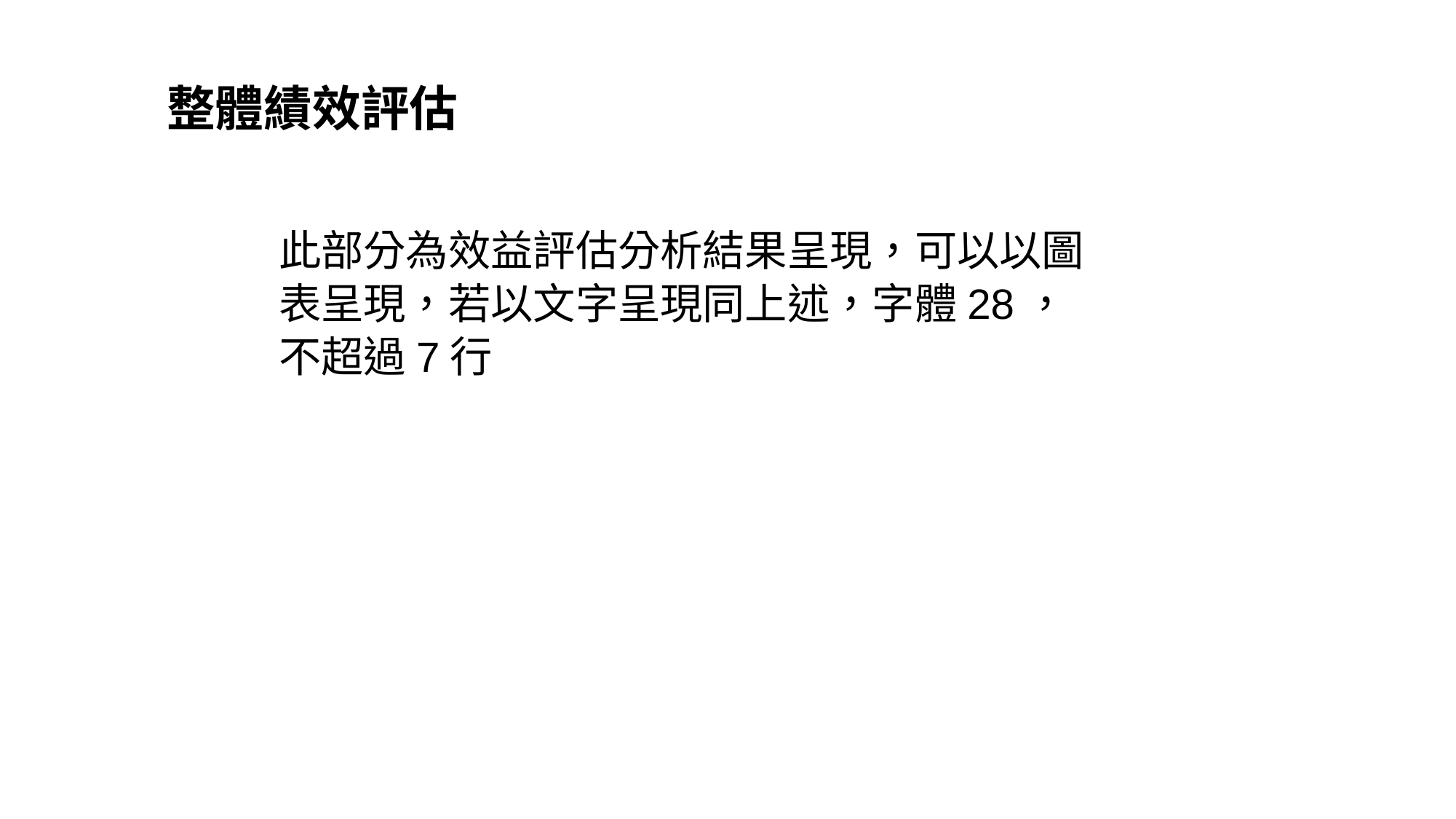

整體績效評估

此部分為效益評估分析結果呈現，可以以圖表呈現，若以文字呈現同上述，字體28，不超過7行